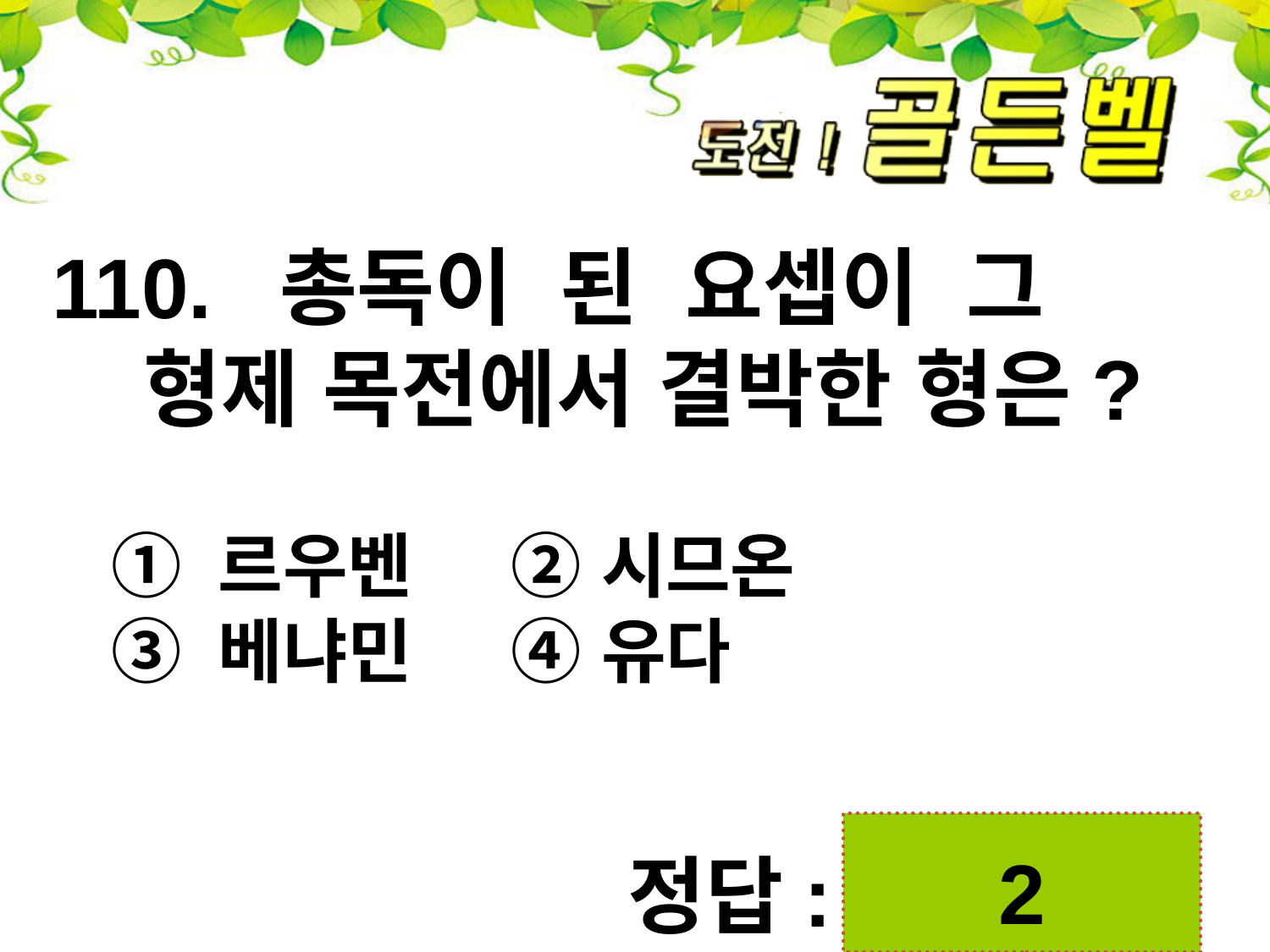

110.  총독이  된  요셉이  그
   형제 목전에서 결박한 형은?

   ① 르우벤     ② 시므온
   ③ 베냐민     ④ 유다
 2
정답: